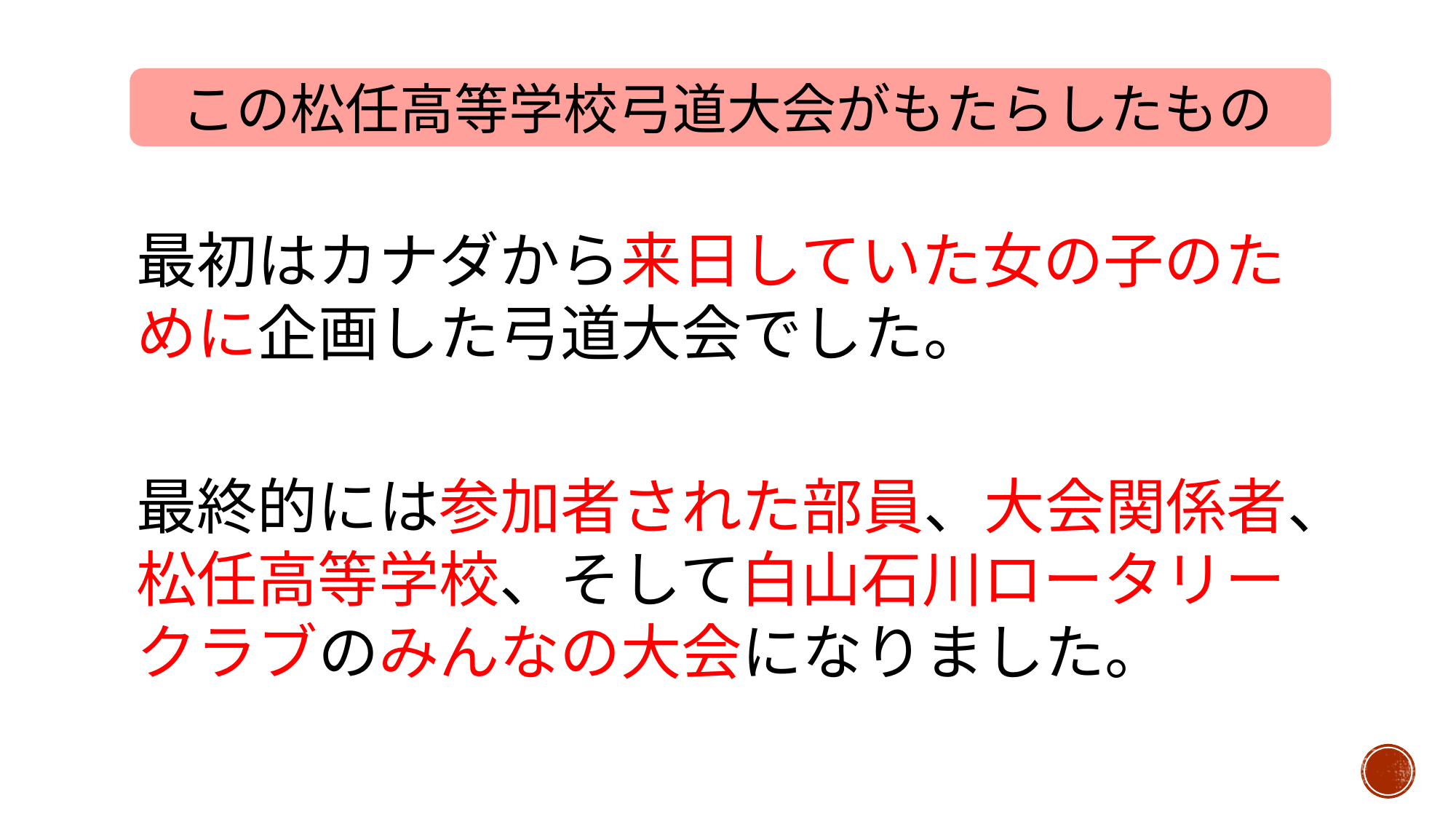

この松任高等学校弓道大会がもたらしたもの
最初はカナダから来日していた女の子のために企画した弓道大会でした。
最終的には参加者された部員、大会関係者、松任高等学校、そして白山石川ロータリークラブのみんなの大会になりました。